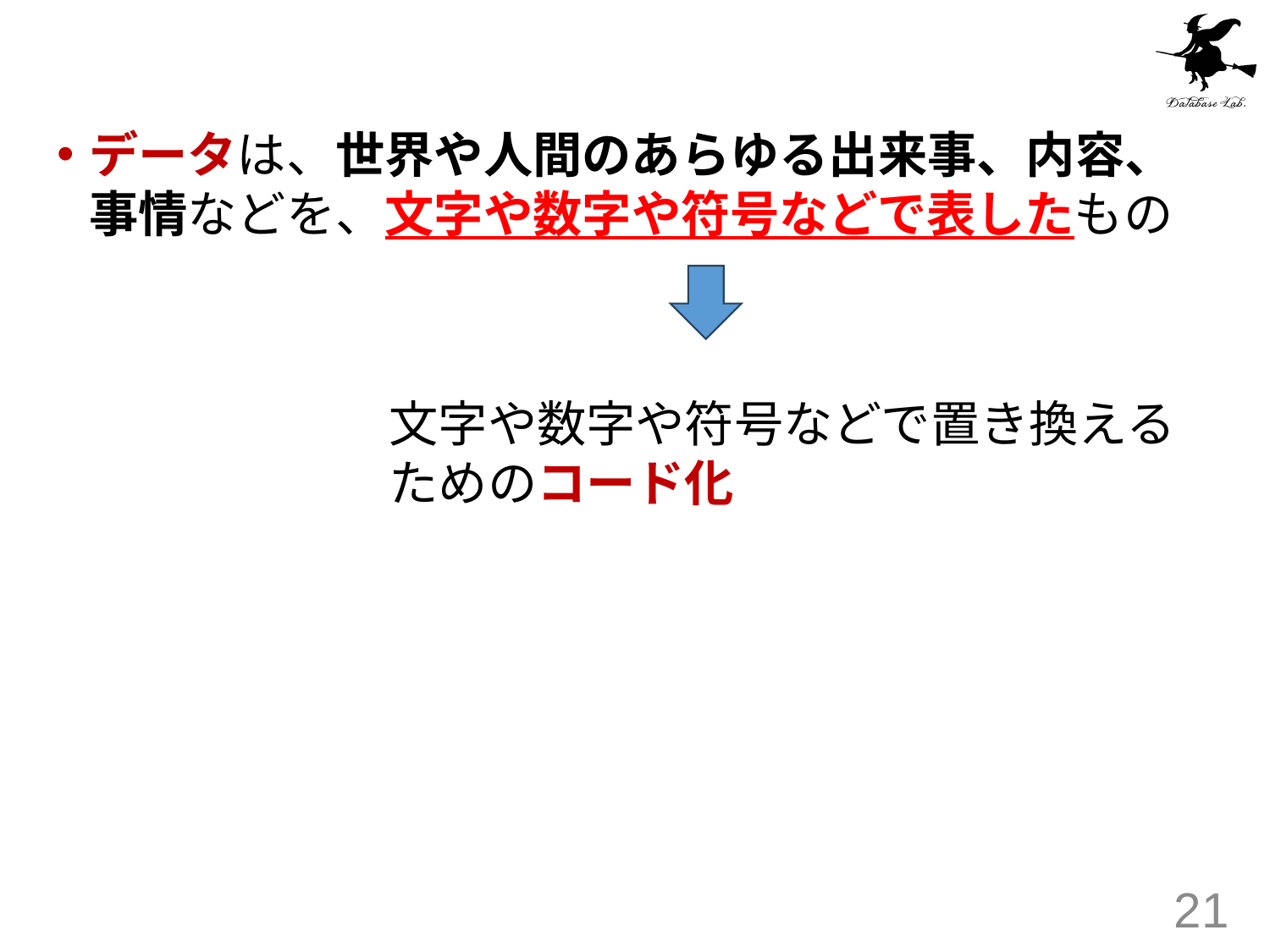

#
データは、世界や人間のあらゆる出来事、内容、事情などを、文字や数字や符号などで表したもの

文字や数字や符号などで置き換える
ためのコード化
21